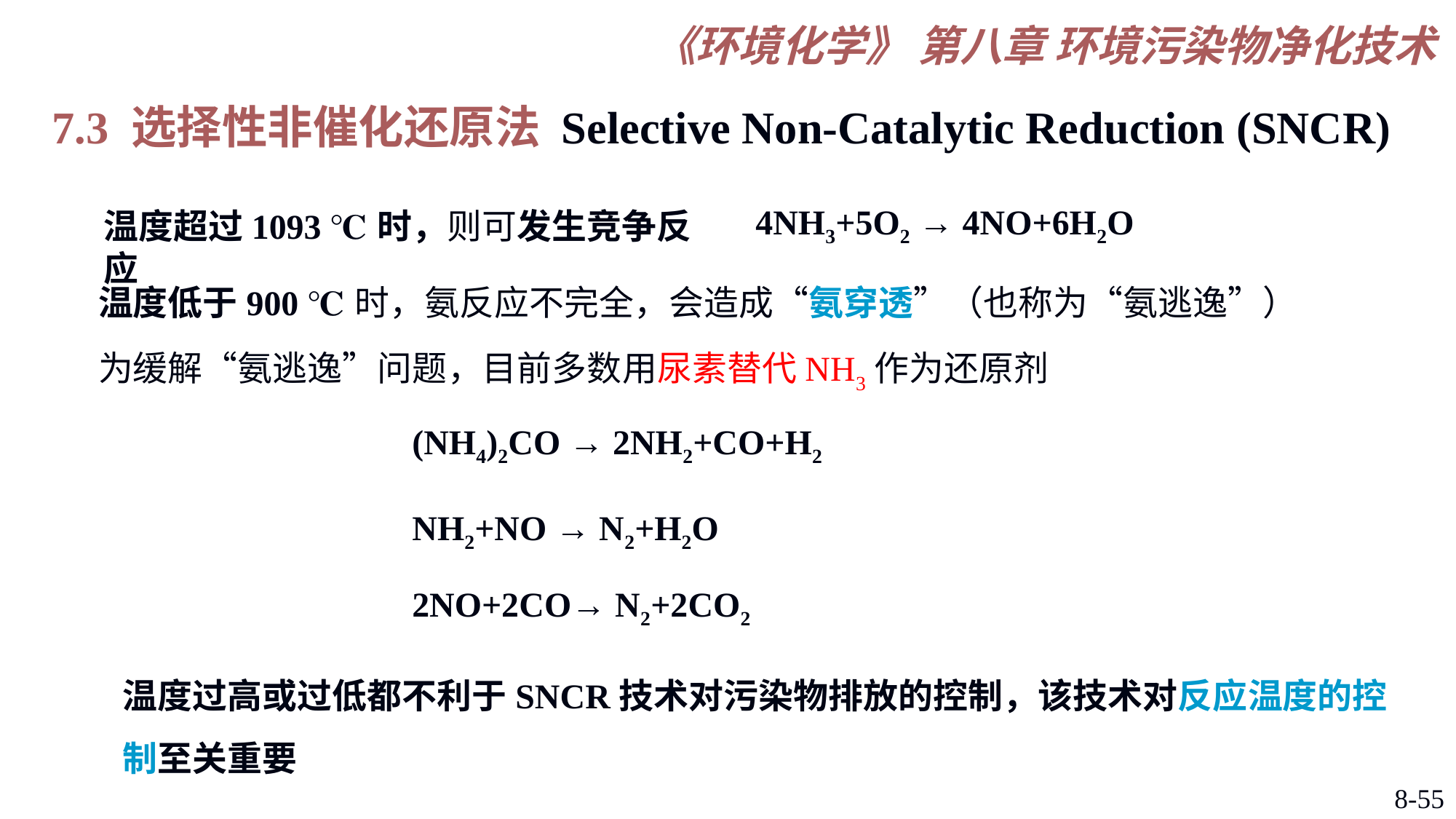

7.3 选择性非催化还原法 Selective Non-Catalytic Reduction (SNCR)
4NH3+5O2 → 4NO+6H2O
温度超过1093 ℃时，则可发生竞争反应
温度低于900 ℃时，氨反应不完全，会造成“氨穿透”（也称为“氨逃逸”）
为缓解“氨逃逸”问题，目前多数用尿素替代NH3作为还原剂
(NH4)2CO → 2NH2+CO+H2
NH2+NO → N2+H2O
2NO+2CO→ N2+2CO2
温度过高或过低都不利于SNCR技术对污染物排放的控制，该技术对反应温度的控制至关重要

8-55